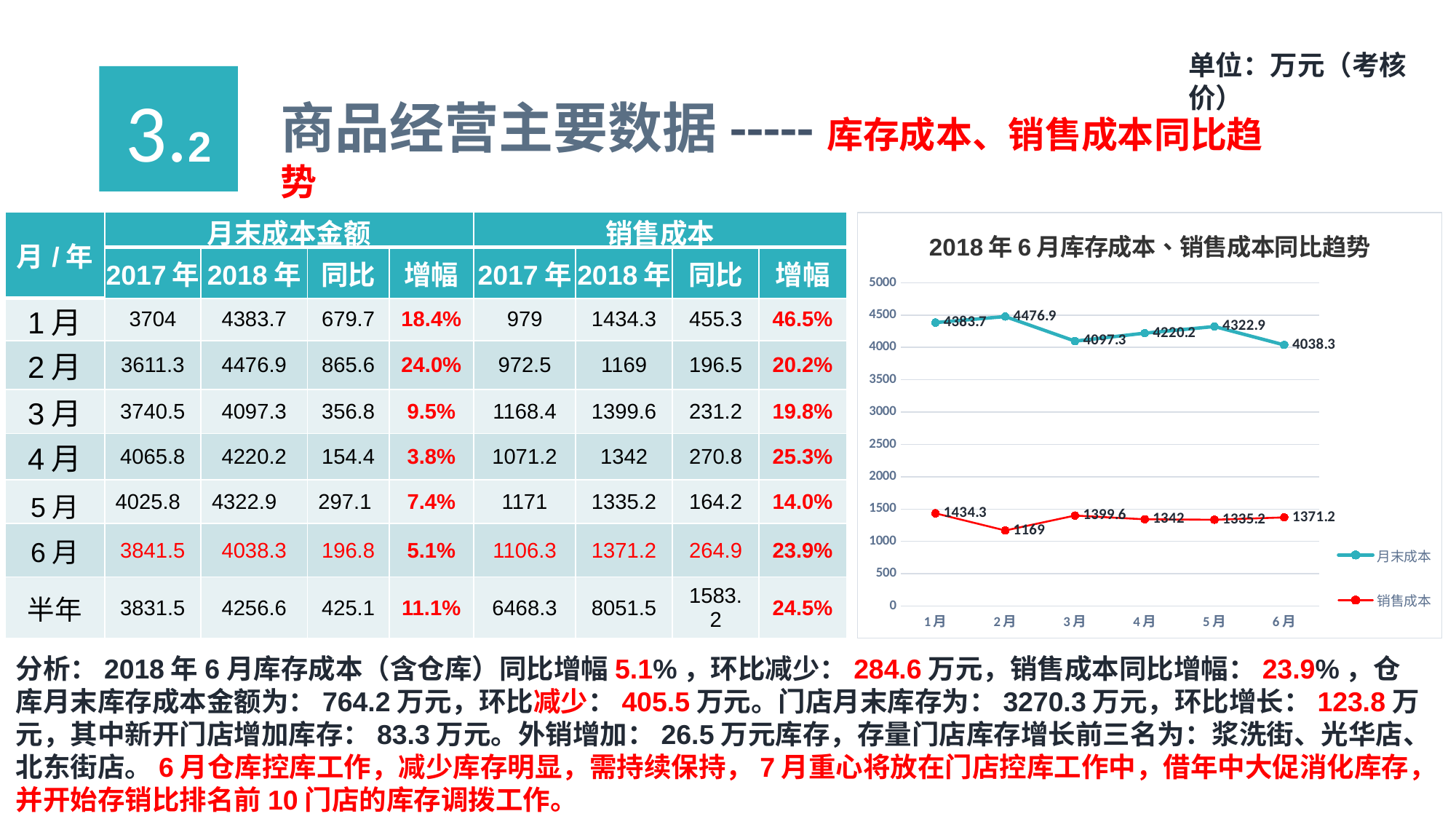

单位：万元（考核价）
3.2
商品经营主要数据-----库存成本、销售成本同比趋势
| 月/年 | 月末成本金额 |  |  |  | 销售成本 |  |  |  |
| --- | --- | --- | --- | --- | --- | --- | --- | --- |
|  | 2017年 | 2018年 | 同比 | 增幅 | 2017年 | 2018年 | 同比 | 增幅 |
| 1月 | 3704 | 4383.7 | 679.7 | 18.4% | 979 | 1434.3 | 455.3 | 46.5% |
| 2月 | 3611.3 | 4476.9 | 865.6 | 24.0% | 972.5 | 1169 | 196.5 | 20.2% |
| 3月 | 3740.5 | 4097.3 | 356.8 | 9.5% | 1168.4 | 1399.6 | 231.2 | 19.8% |
| 4月 | 4065.8 | 4220.2 | 154.4 | 3.8% | 1071.2 | 1342 | 270.8 | 25.3% |
| 5月 | 4025.8 | 4322.9 | 297.1 | 7.4% | 1171 | 1335.2 | 164.2 | 14.0% |
| 6月 | 3841.5 | 4038.3 | 196.8 | 5.1% | 1106.3 | 1371.2 | 264.9 | 23.9% |
| 半年 | 3831.5 | 4256.6 | 425.1 | 11.1% | 6468.3 | 8051.5 | 1583.2 | 24.5% |

### Chart: 2018年6月库存成本、销售成本同比趋势

| Category | 月末成本 | 销售成本 |
|---|---|---|
| 1月 | 4383.7 | 1434.3 |
| 2月 | 4476.9 | 1169.0 |
| 3月 | 4097.3 | 1399.6 |
| 4月 | 4220.2 | 1342.0 |
| 5月 | 4322.9 | 1335.2 |
| 6月 | 4038.3 | 1371.2 |
分析：2018年6月库存成本（含仓库）同比增幅5.1%，环比减少：284.6万元，销售成本同比增幅：23.9%，仓库月末库存成本金额为：764.2万元，环比减少：405.5万元。门店月末库存为：3270.3万元，环比增长：123.8万元，其中新开门店增加库存：83.3万元。外销增加：26.5万元库存，存量门店库存增长前三名为：浆洗街、光华店、北东街店。6月仓库控库工作，减少库存明显，需持续保持，7月重心将放在门店控库工作中，借年中大促消化库存，并开始存销比排名前10门店的库存调拨工作。